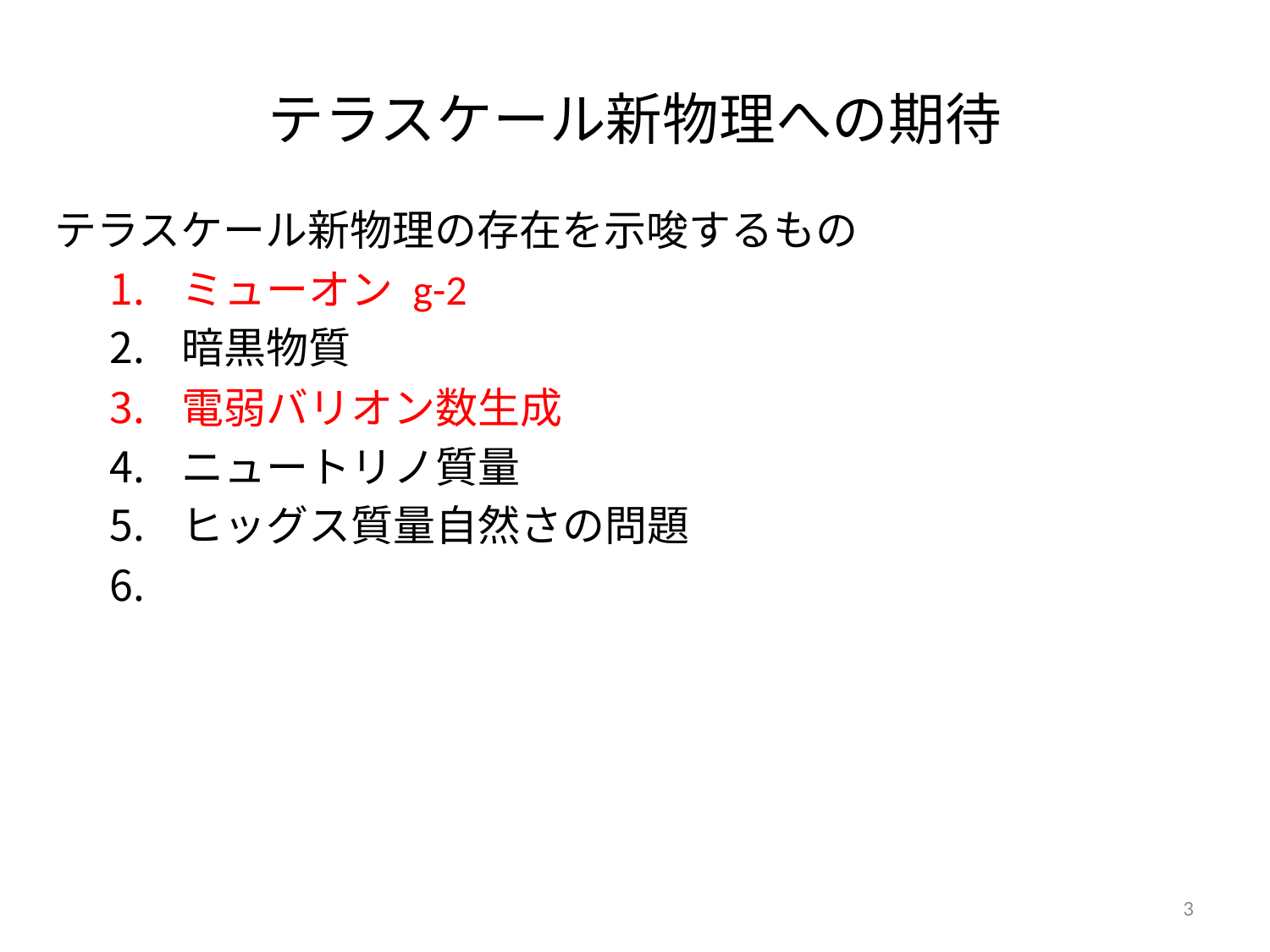

# テラスケール新物理への期待
テラスケール新物理の存在を示唆するもの
ミューオン g-2
暗黒物質
電弱バリオン数生成
ニュートリノ質量
ヒッグス質量自然さの問題

3